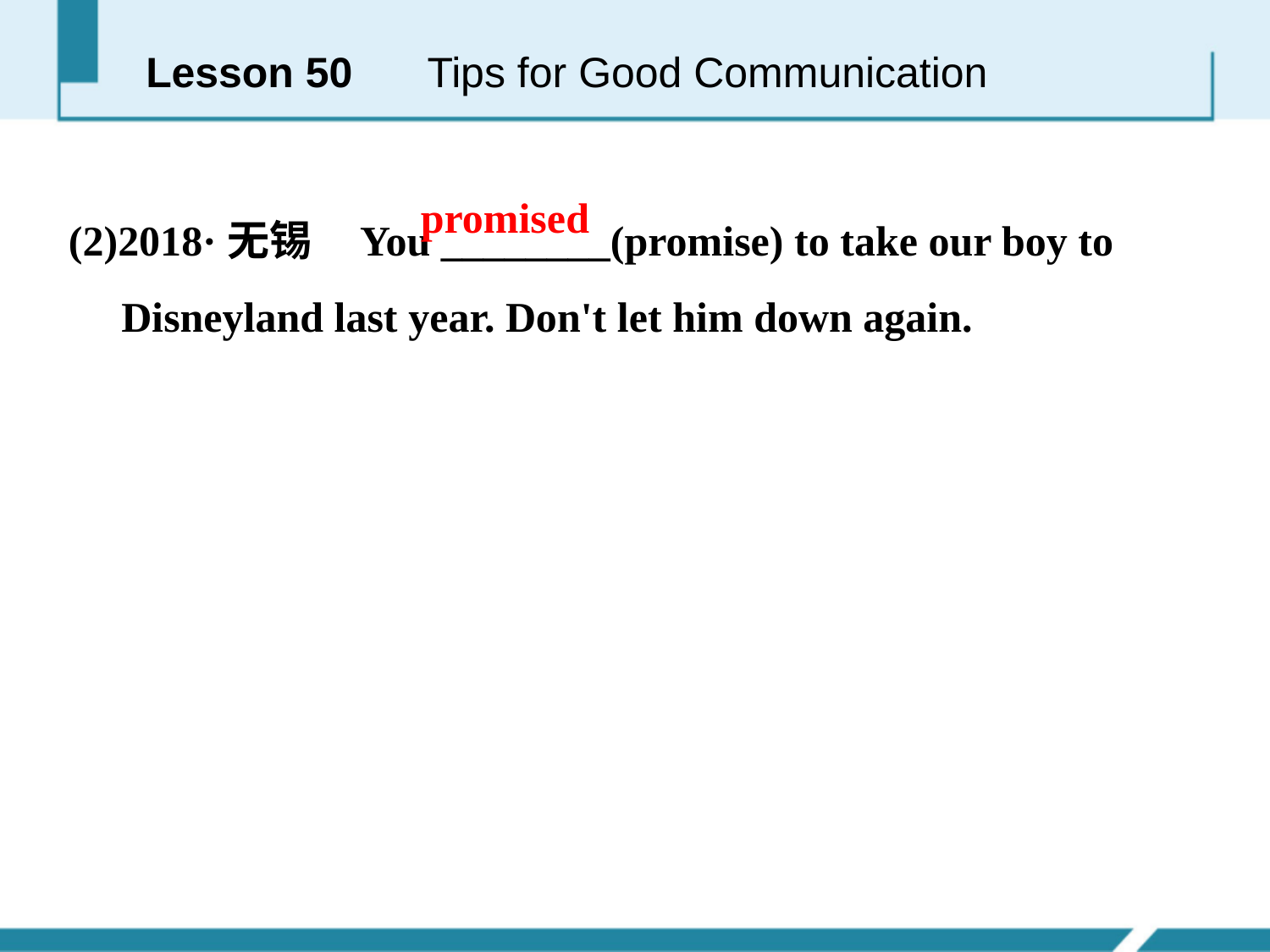

Lesson 50 　Tips for Good Communication
(2)2018·无锡    You ________(promise) to take our boy to
     Disneyland last year. Don't let him down again.
promised